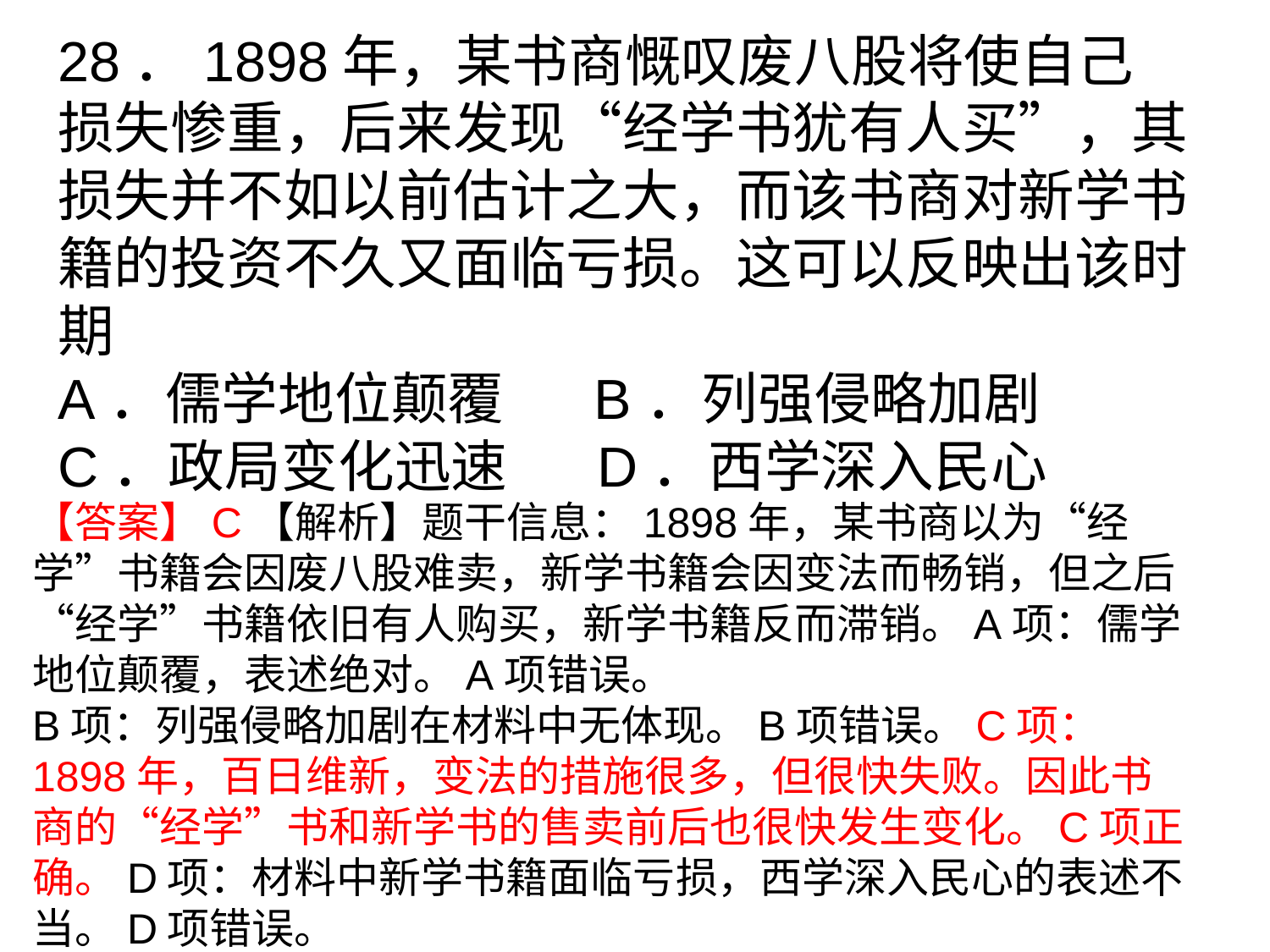

28．1898年，某书商慨叹废八股将使自己损失惨重，后来发现“经学书犹有人买”，其损失并不如以前估计之大，而该书商对新学书籍的投资不久又面临亏损。这可以反映出该时期
A．儒学地位颠覆      B．列强侵略加剧
C．政局变化迅速      D．西学深入民心
【答案】C【解析】题干信息：1898年，某书商以为“经学”书籍会因废八股难卖，新学书籍会因变法而畅销，但之后“经学”书籍依旧有人购买，新学书籍反而滞销。A项：儒学地位颠覆，表述绝对。A项错误。
B项：列强侵略加剧在材料中无体现。B项错误。C项：1898年，百日维新，变法的措施很多，但很快失败。因此书商的“经学”书和新学书的售卖前后也很快发生变化。C项正确。D项：材料中新学书籍面临亏损，西学深入民心的表述不当。D项错误。